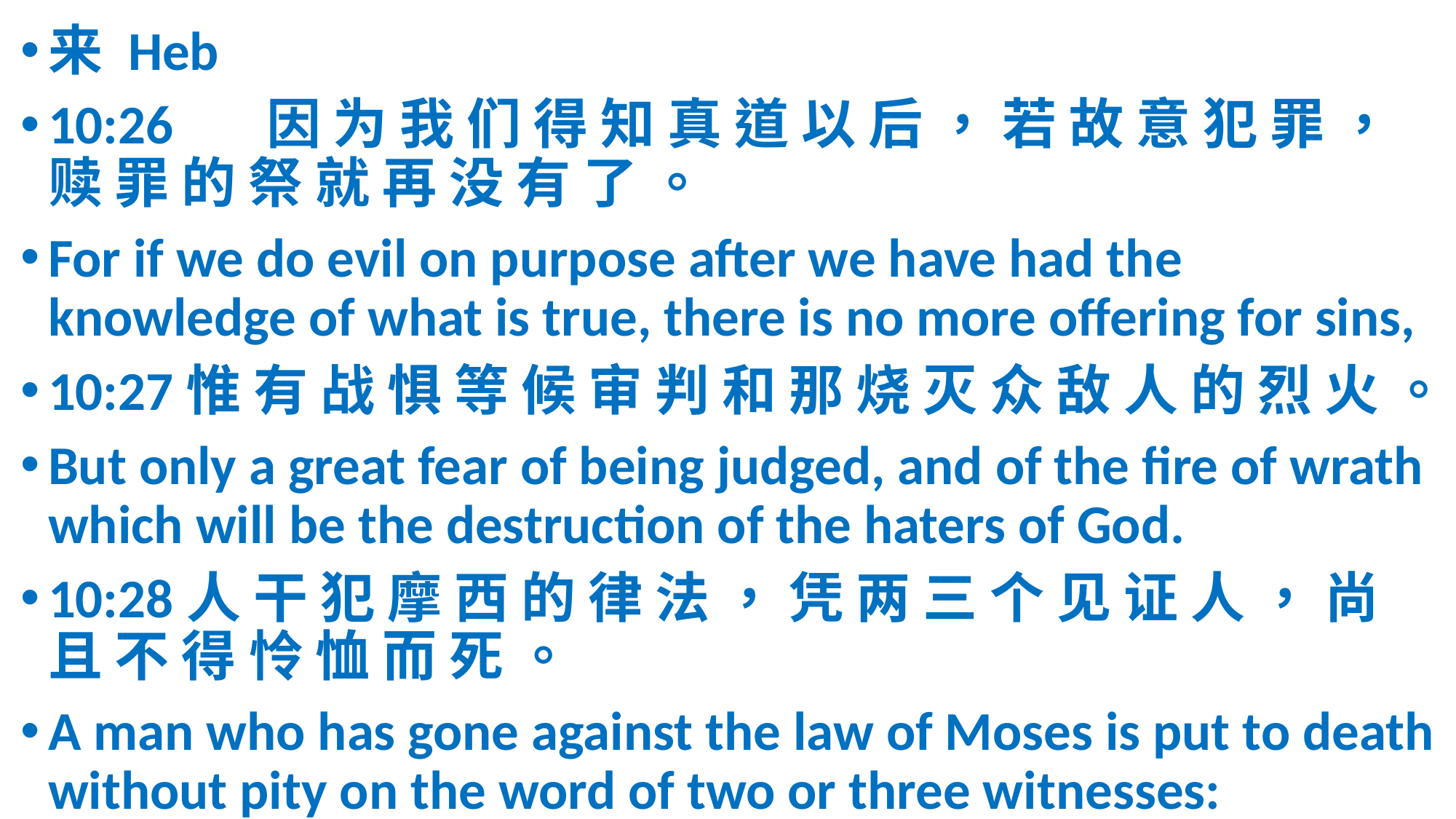

来 Heb
10:26	因 为 我 们 得 知 真 道 以 后 ， 若 故 意 犯 罪 ， 赎 罪 的 祭 就 再 没 有 了 。
For if we do evil on purpose after we have had the knowledge of what is true, there is no more offering for sins,
10:27惟 有 战 惧 等 候 审 判 和 那 烧 灭 众 敌 人 的 烈 火 。
But only a great fear of being judged, and of the fire of wrath which will be the destruction of the haters of God.
10:28人 干 犯 摩 西 的 律 法 ， 凭 两 三 个 见 证 人 ， 尚 且 不 得 怜 恤 而 死 。
A man who has gone against the law of Moses is put to death without pity on the word of two or three witnesses: